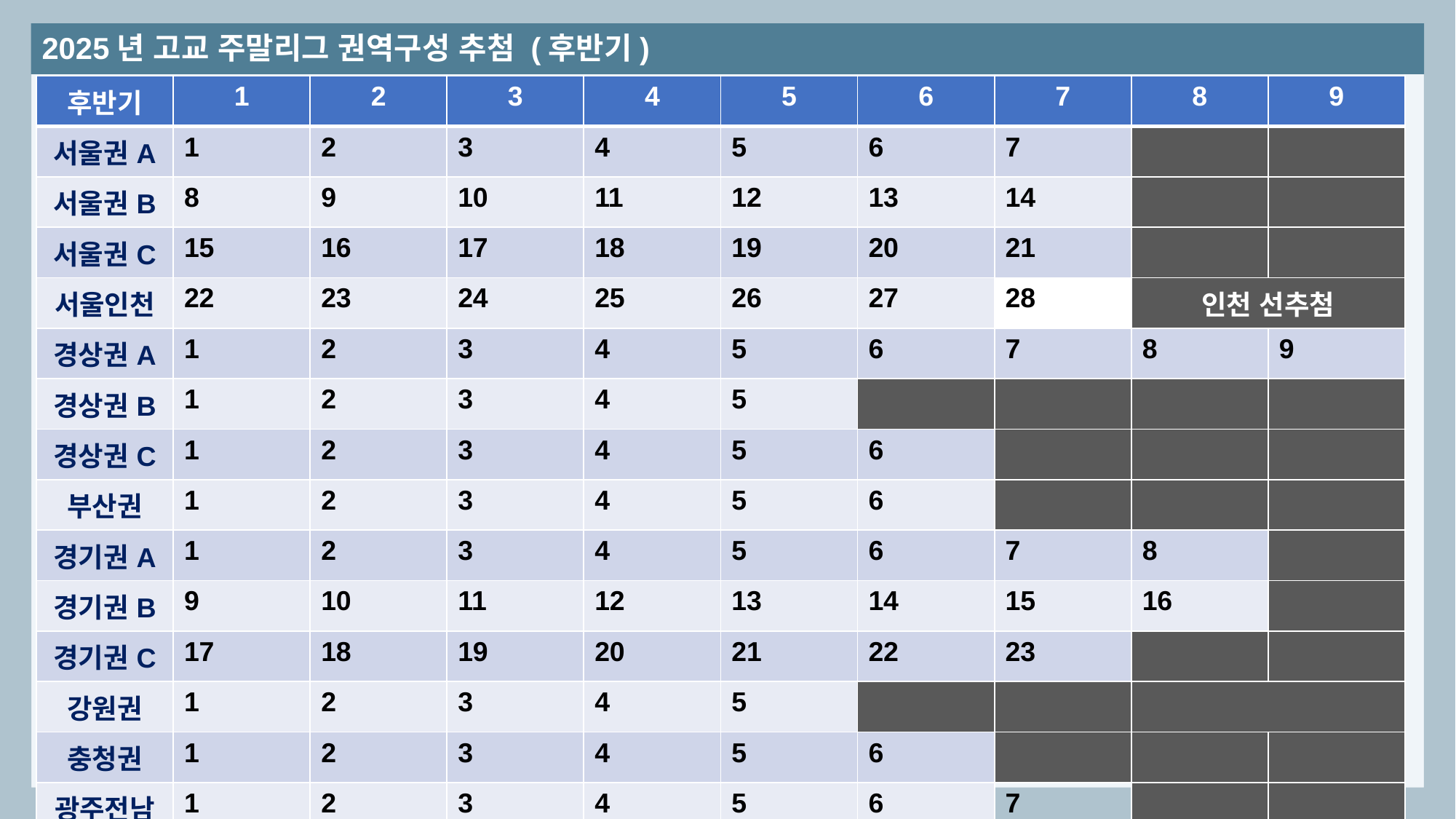

2025년 고교 주말리그 권역구성 추첨 (후반기)
| 후반기 | 1 | 2 | 3 | 4 | 5 | 6 | 7 | 8 | 9 |
| --- | --- | --- | --- | --- | --- | --- | --- | --- | --- |
| 서울권A | 1 | 2 | 3 | 4 | 5 | 6 | 7 |  |  |
| 서울권B | 8 | 9 | 10 | 11 | 12 | 13 | 14 |  |  |
| 서울권C | 15 | 16 | 17 | 18 | 19 | 20 | 21 |  |  |
| 서울인천 | 22 | 23 | 24 | 25 | 26 | 27 | 28 | 인천 선추첨 |  |
| 경상권A | 1 | 2 | 3 | 4 | 5 | 6 | 7 | 8 | 9 |
| 경상권B | 1 | 2 | 3 | 4 | 5 |  |  |  |  |
| 경상권C | 1 | 2 | 3 | 4 | 5 | 6 |  |  |  |
| 부산권 | 1 | 2 | 3 | 4 | 5 | 6 |  |  |  |
| 경기권A | 1 | 2 | 3 | 4 | 5 | 6 | 7 | 8 |  |
| 경기권B | 9 | 10 | 11 | 12 | 13 | 14 | 15 | 16 |  |
| 경기권C | 17 | 18 | 19 | 20 | 21 | 22 | 23 |  |  |
| 강원권 | 1 | 2 | 3 | 4 | 5 |  |  |  |  |
| 충청권 | 1 | 2 | 3 | 4 | 5 | 6 |  |  |  |
| 광주전남 | 1 | 2 | 3 | 4 | 5 | 6 | 7 |  |  |
| 대전전북 | 1 | 2 | 3 | 4 | 5 | 6 |  |  |  |